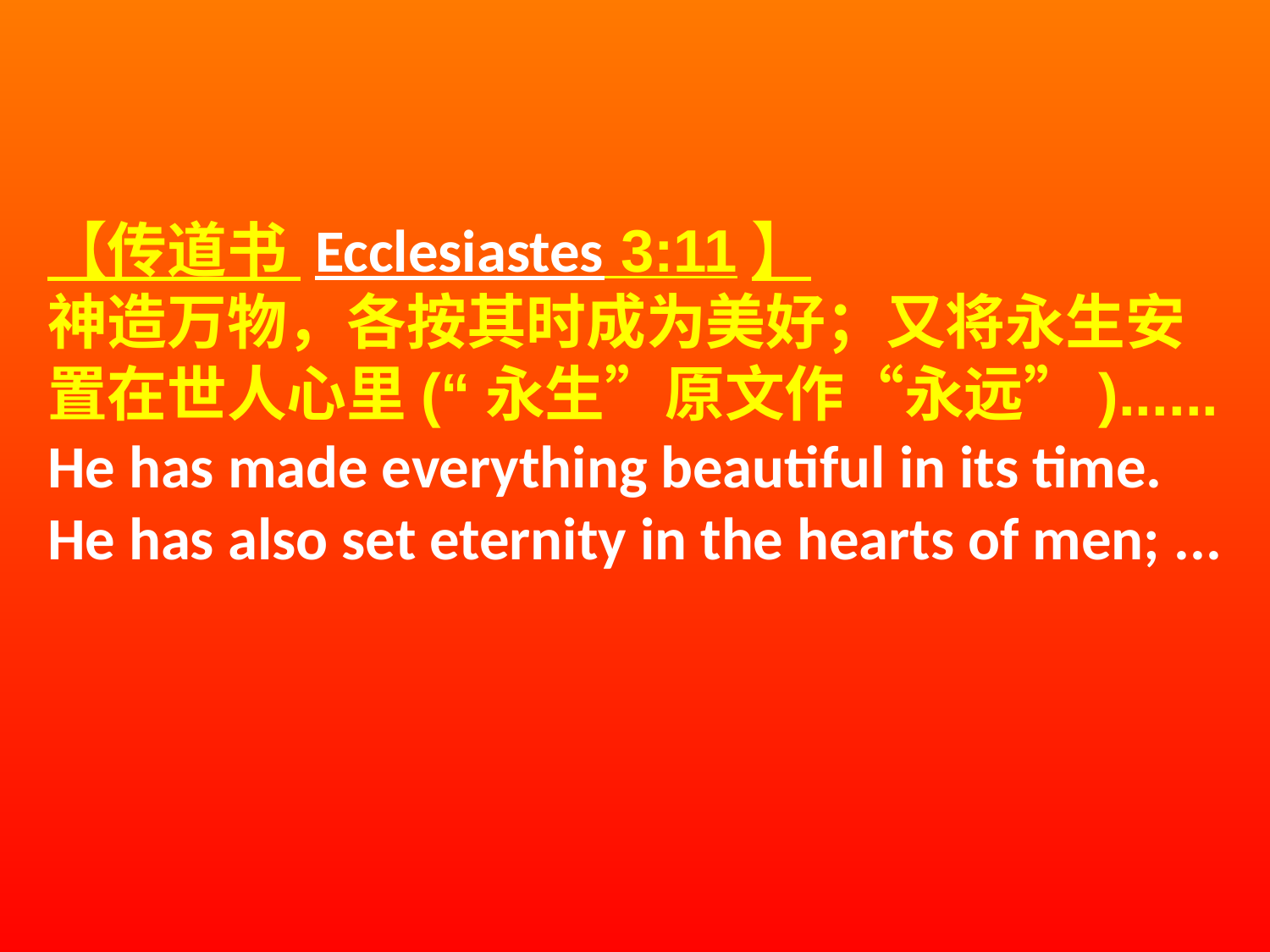

【传道书 Ecclesiastes 3:11】
神造万物，各按其时成为美好；又将永生安置在世人心里(“永生”原文作“永远”)......
He has made everything beautiful in its time. He has also set eternity in the hearts of men; ...